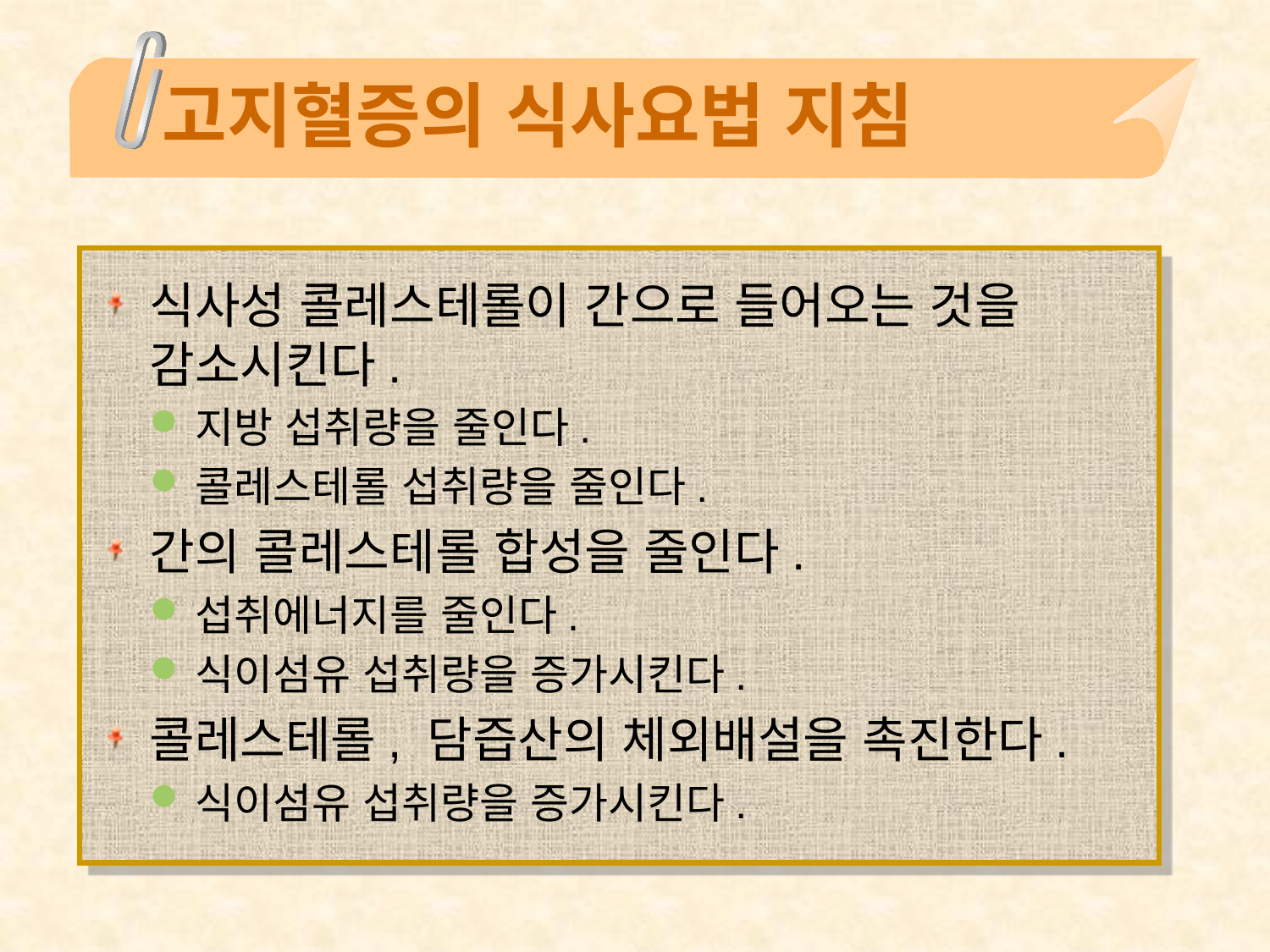

# 고지혈증의 식사요법 지침

식사성 콜레스테롤이 간으로 들어오는 것을 감소시킨다.
지방 섭취량을 줄인다.
콜레스테롤 섭취량을 줄인다.
간의 콜레스테롤 합성을 줄인다.
섭취에너지를 줄인다.
식이섬유 섭취량을 증가시킨다.
콜레스테롤, 담즙산의 체외배설을 촉진한다.
식이섬유 섭취량을 증가시킨다.